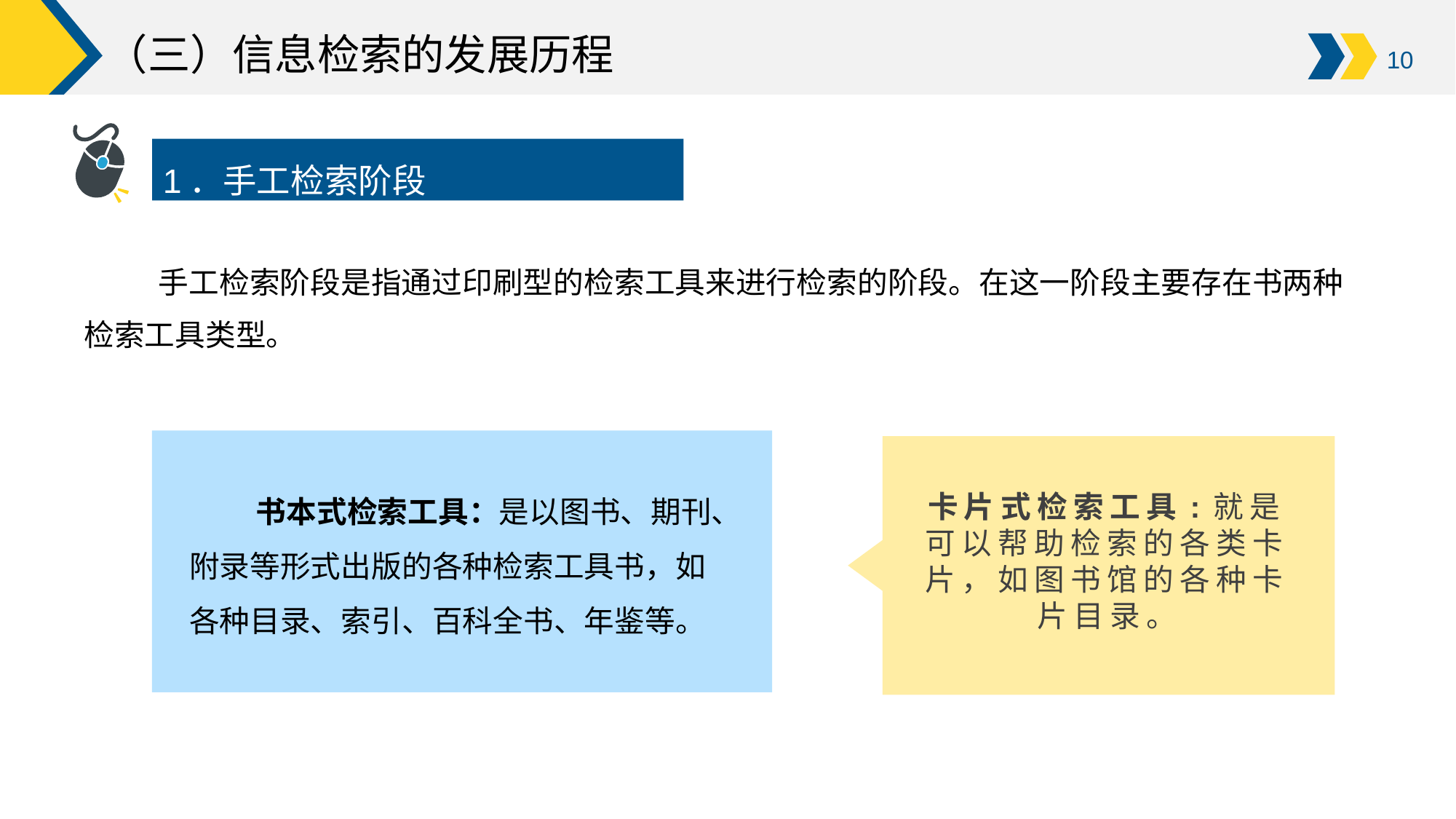

# （三）信息检索的发展历程

1．手工检索阶段
手工检索阶段是指通过印刷型的检索工具来进行检索的阶段。在这一阶段主要存在书两种检索工具类型。

书本式检索工具：是以图书、期刊、附录等形式出版的各种检索工具书，如各种目录、索引、百科全书、年鉴等。
卡片式检索工具:就是可以帮助检索的各类卡片，如图书馆的各种卡片目录。